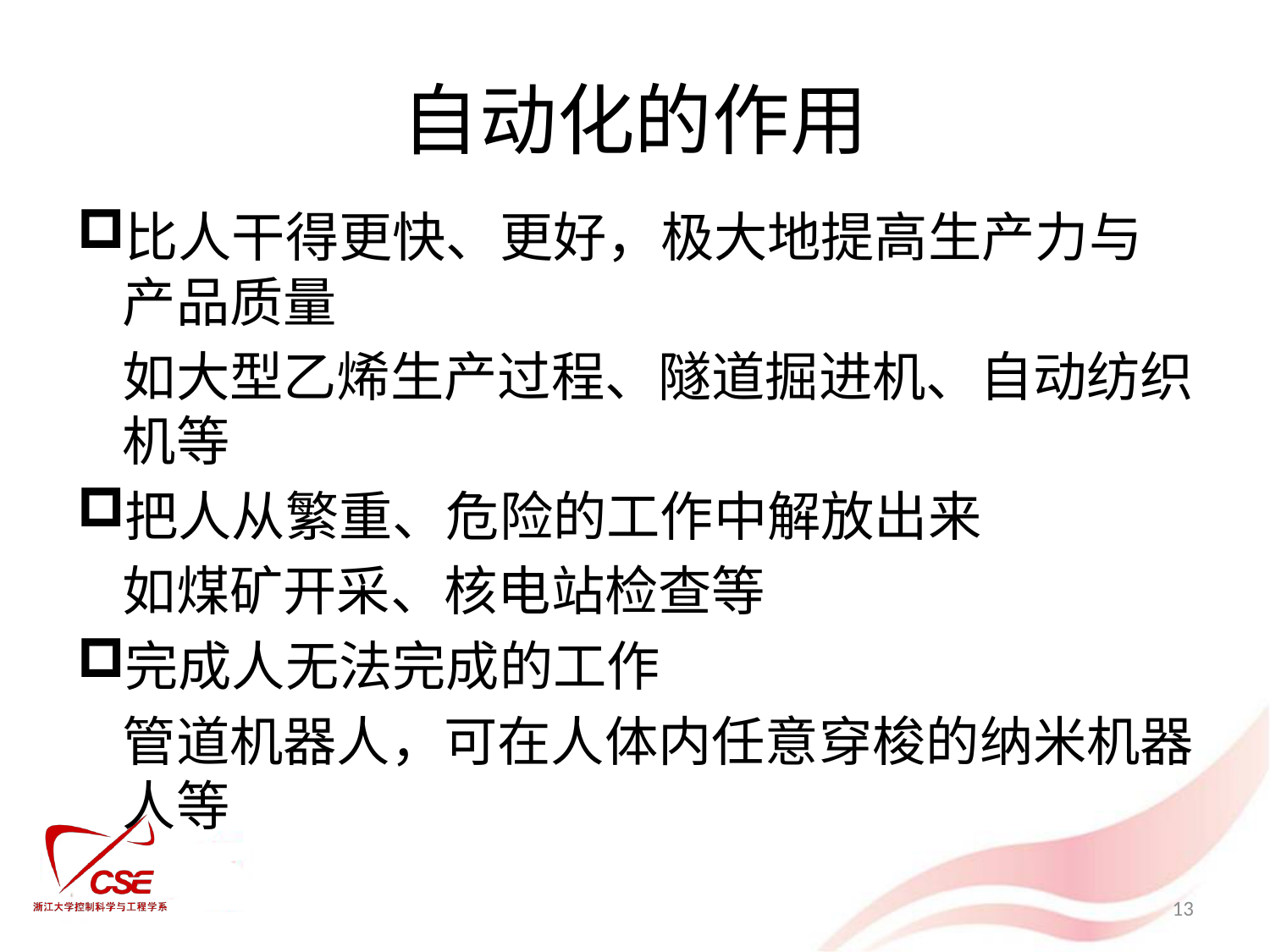

# 自动化的作用
比人干得更快、更好，极大地提高生产力与产品质量
	如大型乙烯生产过程、隧道掘进机、自动纺织机等
把人从繁重、危险的工作中解放出来
	如煤矿开采、核电站检查等
完成人无法完成的工作
	管道机器人，可在人体内任意穿梭的纳米机器人等
13